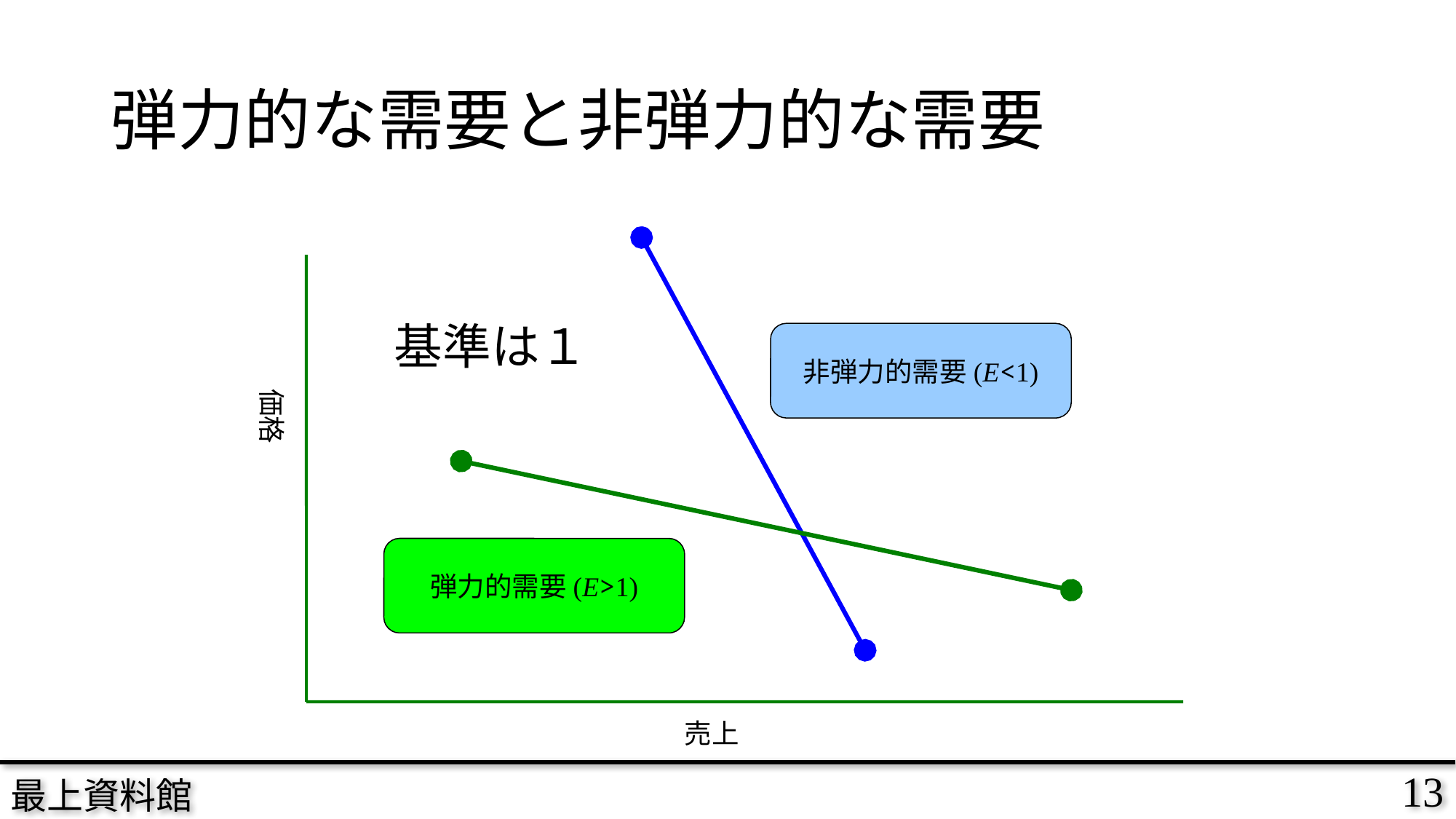

# 弾力的な需要と非弾力的な需要

価格
売上
基準は１
非弾力的需要(E<1)

弾力的需要(E>1)